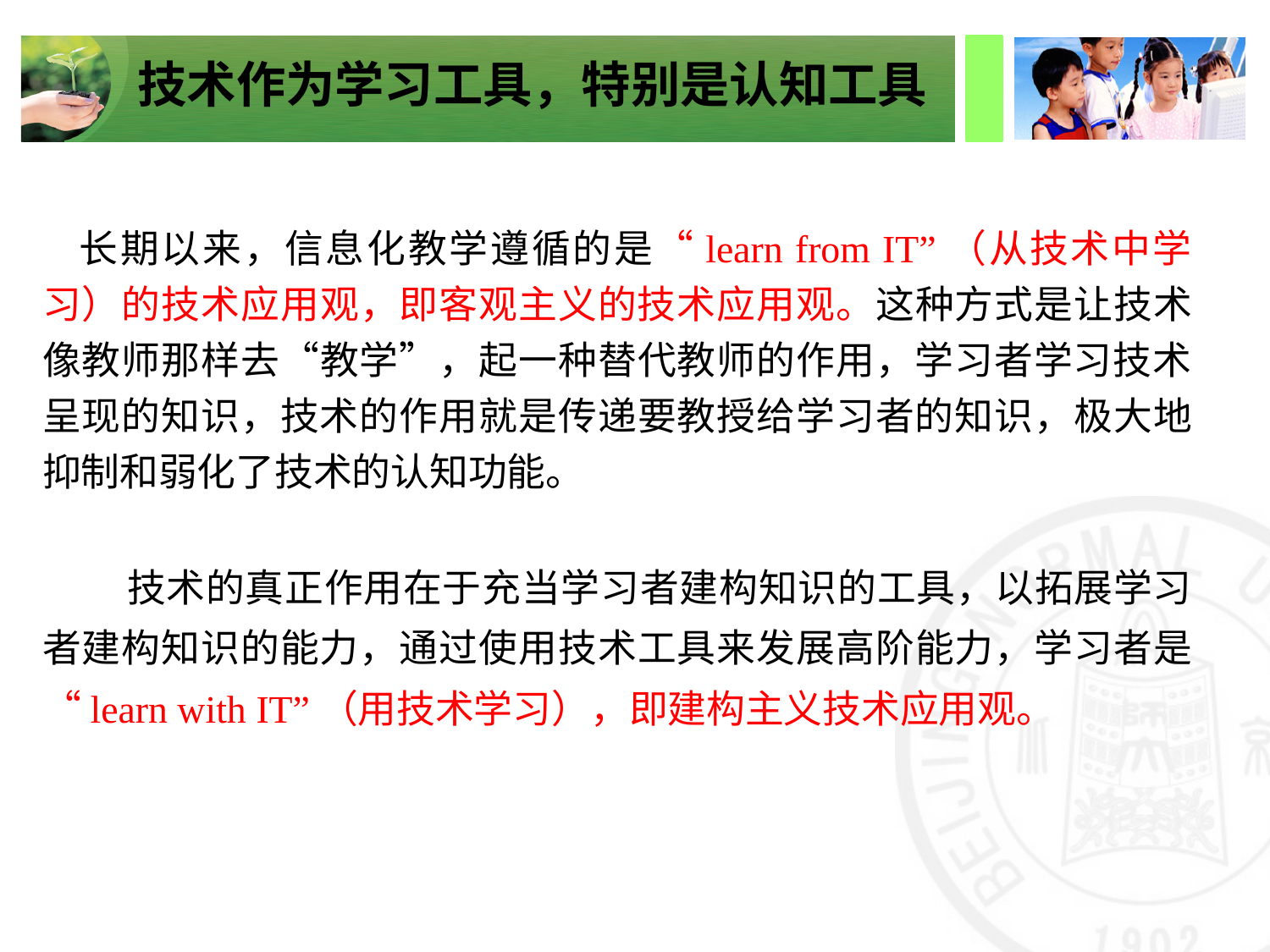

# 技术作为学习工具，特别是认知工具

长期以来，信息化教学遵循的是“learn from IT”（从技术中学习）的技术应用观，即客观主义的技术应用观。这种方式是让技术像教师那样去“教学”，起一种替代教师的作用，学习者学习技术呈现的知识，技术的作用就是传递要教授给学习者的知识，极大地抑制和弱化了技术的认知功能。

    技术的真正作用在于充当学习者建构知识的工具，以拓展学习者建构知识的能力，通过使用技术工具来发展高阶能力，学习者是“learn with IT”（用技术学习），即建构主义技术应用观。